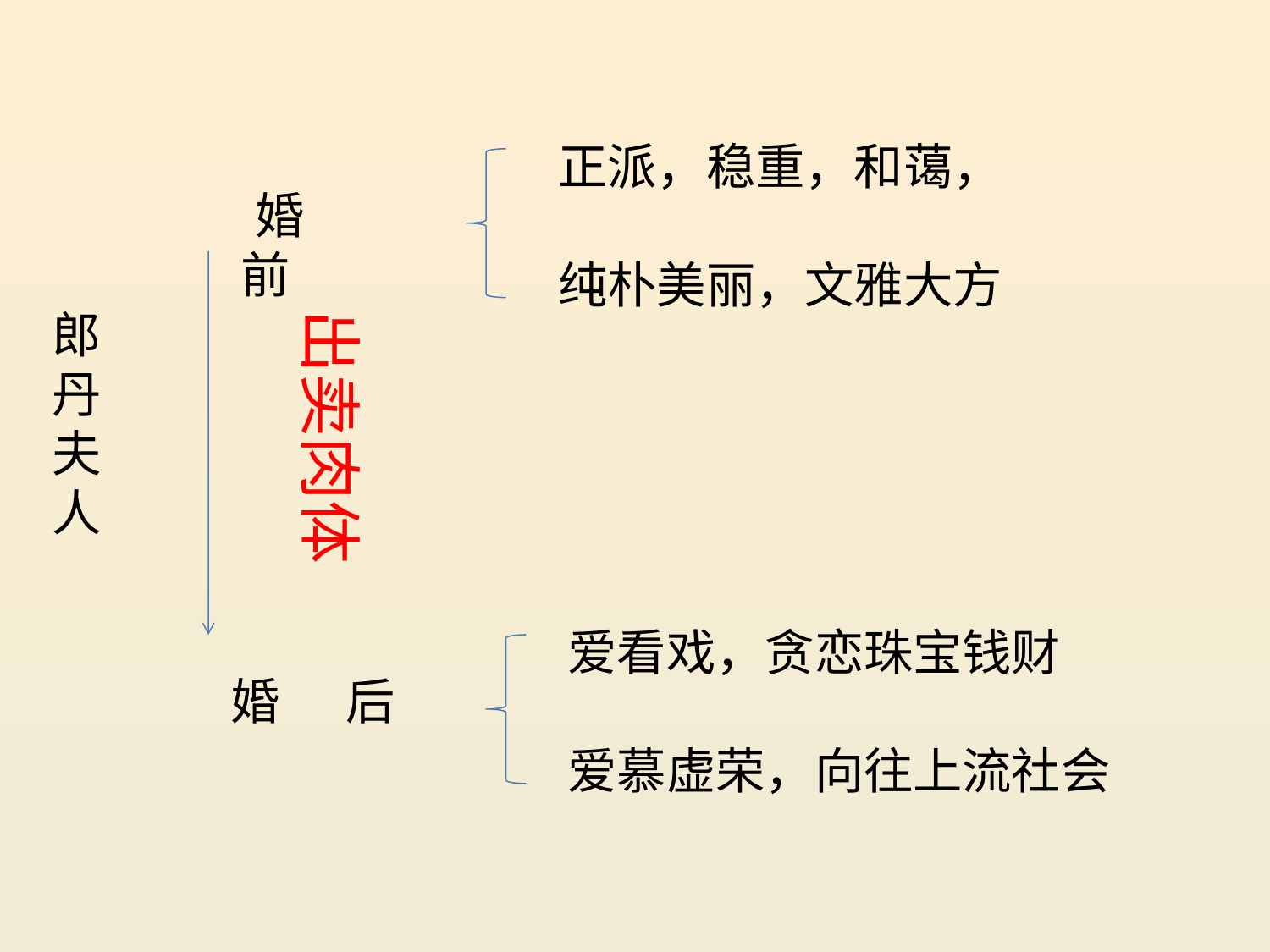

正派，稳重，和蔼，

纯朴美丽，文雅大方

 婚     前

郎丹夫人
出卖肉体

爱看戏，贪恋珠宝钱财

爱慕虚荣，向往上流社会

婚      后